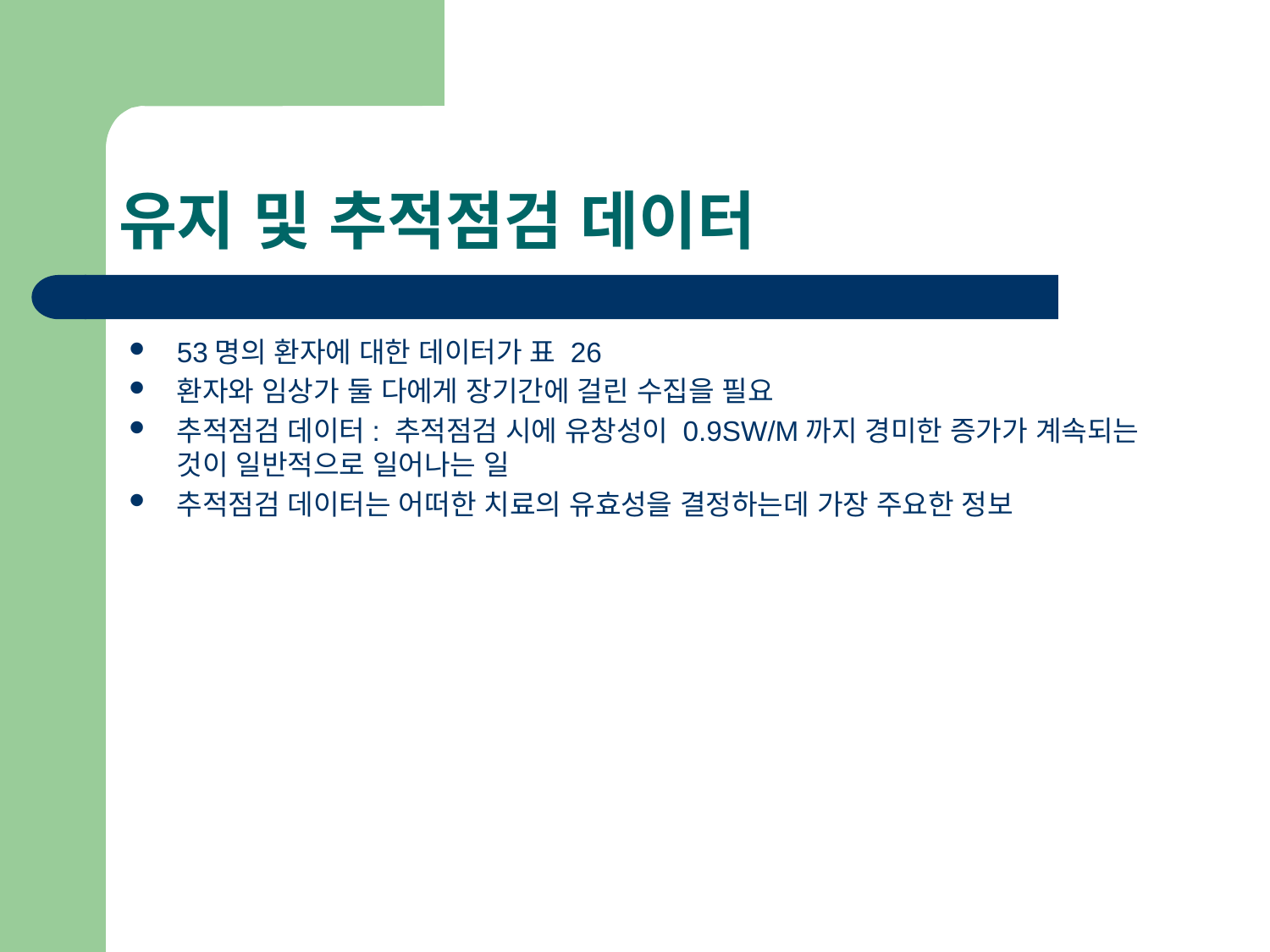

# 유지 및 추적점검 데이터
53명의 환자에 대한 데이터가 표 26
환자와 임상가 둘 다에게 장기간에 걸린 수집을 필요
추적점검 데이터: 추적점검 시에 유창성이 0.9SW/M까지 경미한 증가가 계속되는 것이 일반적으로 일어나는 일
추적점검 데이터는 어떠한 치료의 유효성을 결정하는데 가장 주요한 정보